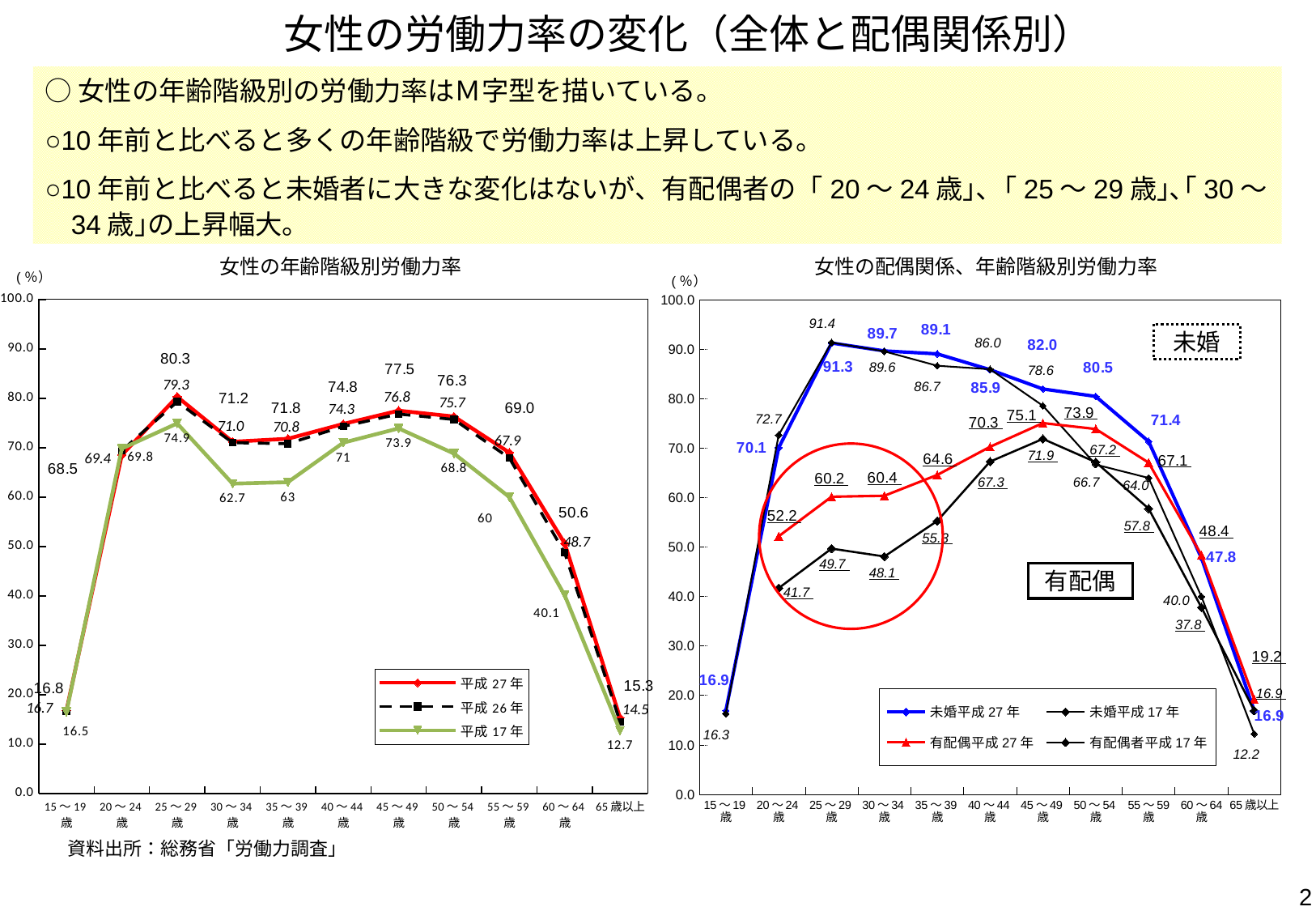

女性の労働力率の変化（全体と配偶関係別）
○女性の年齢階級別の労働力率はＭ字型を描いている。
○10年前と比べると多くの年齢階級で労働力率は上昇している。
○10年前と比べると未婚者に大きな変化はないが、有配偶者の「20～24歳｣､「25～29歳｣､｢30～34歳｣の上昇幅大。
女性の年齢階級別労働力率

### Chart

| Category | 未婚平成27年 | 未婚平成17年 | 有配偶平成27年 | 有配偶者平成17年 |
|---|---|---|---|---|
| 15～19歳 | 16.9 | 16.3 | None | None |
| 20～24歳 | 70.1 | 72.7 | 52.2 | 41.7 |
| 25～29歳 | 91.3 | 91.4 | 60.2 | 49.7 |
| 30～34歳 | 89.7 | 89.6 | 60.4 | 48.1 |
| 35～39歳 | 89.1 | 86.7 | 64.6 | 55.3 |
| 40～44歳 | 85.9 | 86.0 | 70.3 | 67.3 |
| 45～49歳 | 82.0 | 78.6 | 75.1 | 71.9 |
| 50～54歳 | 80.5 | 66.7 | 73.9 | 67.2 |
| 55～59 歳 | 71.4 | 64.0 | 67.1 | 57.8 |
| 60～64 歳 | 47.8 | 40.0 | 48.4 | 37.8 |
| 65歳以上 | 16.9 | 12.2 | 19.2 | 16.9 |
女性の配偶関係、年齢階級別労働力率

### Chart

| Category | 平成27年 | 平成26年 | 平成17年 |
|---|---|---|---|
| 15～19歳 | 16.8 | 16.7 | 16.5 |
| 20～24歳 | 68.5 | 69.4 | 69.8 |
| 25～29歳 | 80.3 | 79.3 | 74.9 |
| 30～34歳 | 71.2 | 71.0 | 62.7 |
| 35～39歳 | 71.8 | 70.8 | 63.0 |
| 40～44歳 | 74.8 | 74.3 | 71.0 |
| 45～49歳 | 77.5 | 76.8 | 73.9 |
| 50～54歳 | 76.3 | 75.7 | 68.8 |
| 55～59歳 | 69.0 | 67.9 | 60.0 |
| 60～64歳 | 50.6 | 48.7 | 40.1 |
| 65歳以上 | 15.3 | 14.5 | 12.7 |
未婚

有配偶
資料出所：総務省「労働力調査」
2